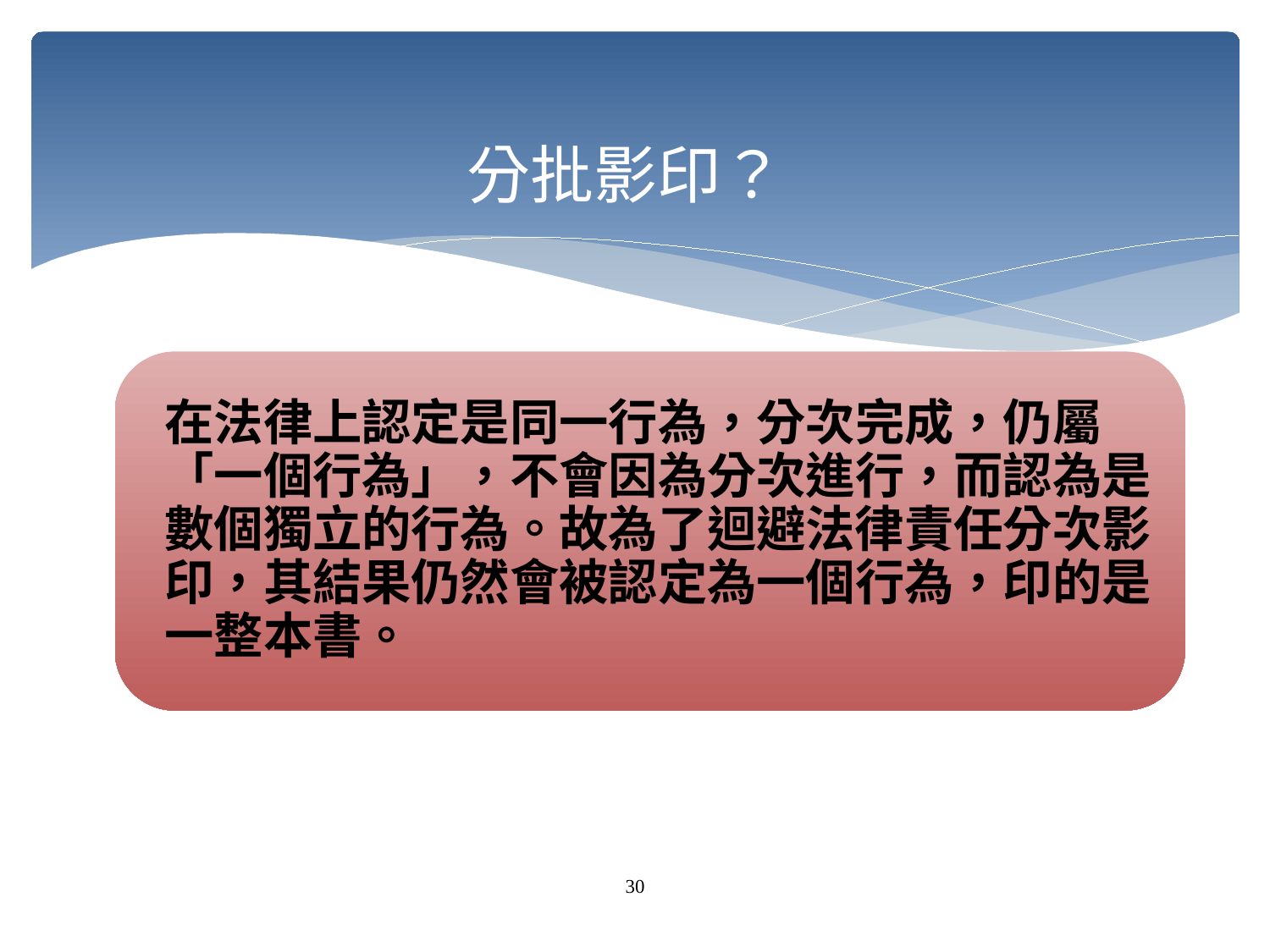

# 分批影印？
在法律上認定是同一行為，分次完成，仍屬「一個行為」，不會因為分次進行，而認為是數個獨立的行為。故為了迴避法律責任分次影印，其結果仍然會被認定為一個行為，印的是一整本書。
30